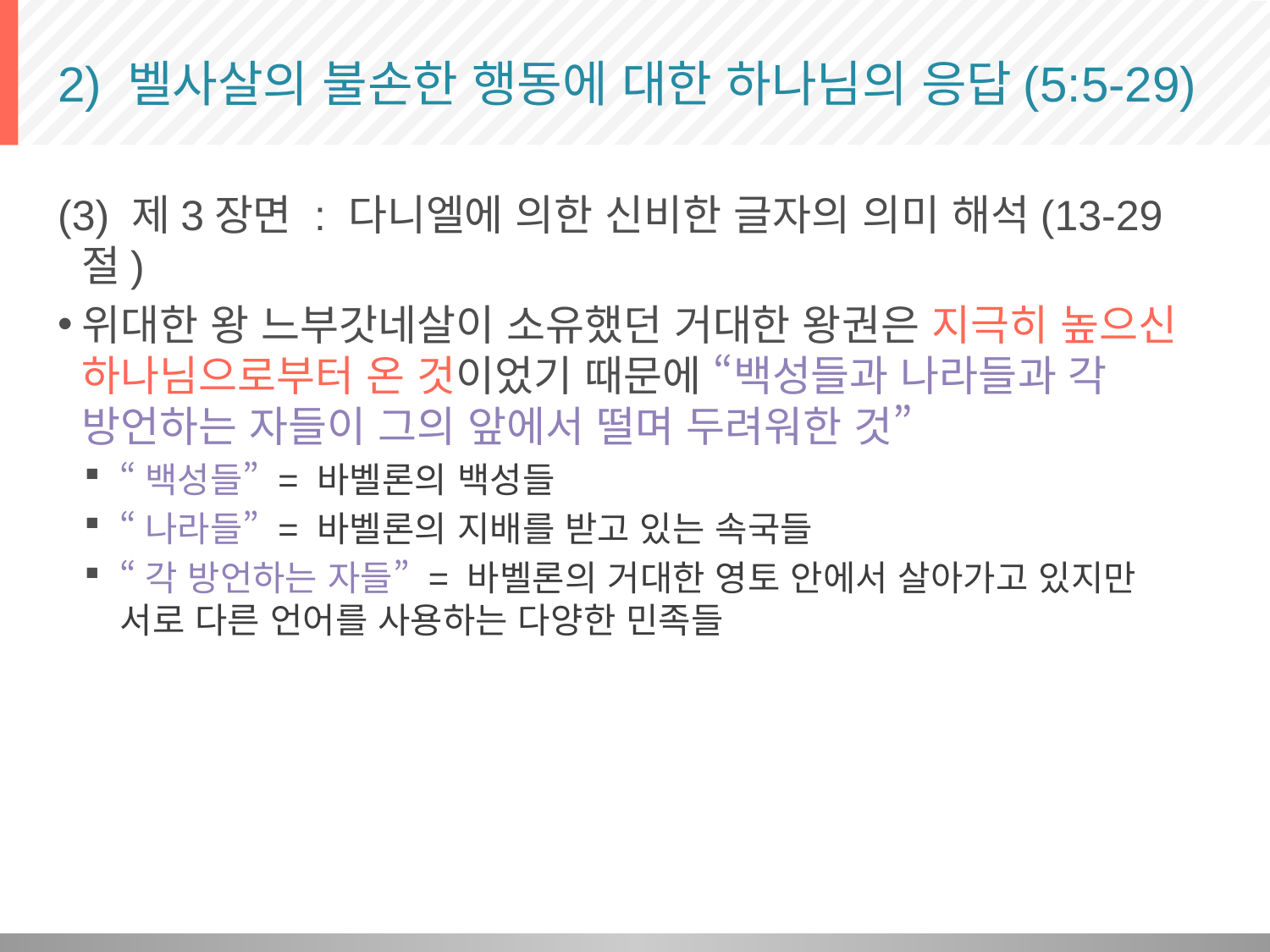

# 2) 벨사살의 불손한 행동에 대한 하나님의 응답(5:5-29)
(3) 제3장면 : 다니엘에 의한 신비한 글자의 의미 해석(13-29절)
위대한 왕 느부갓네살이 소유했던 거대한 왕권은 지극히 높으신 하나님으로부터 온 것이었기 때문에 “백성들과 나라들과 각 방언하는 자들이 그의 앞에서 떨며 두려워한 것”
“백성들” = 바벨론의 백성들
“나라들” = 바벨론의 지배를 받고 있는 속국들
“각 방언하는 자들” = 바벨론의 거대한 영토 안에서 살아가고 있지만 서로 다른 언어를 사용하는 다양한 민족들